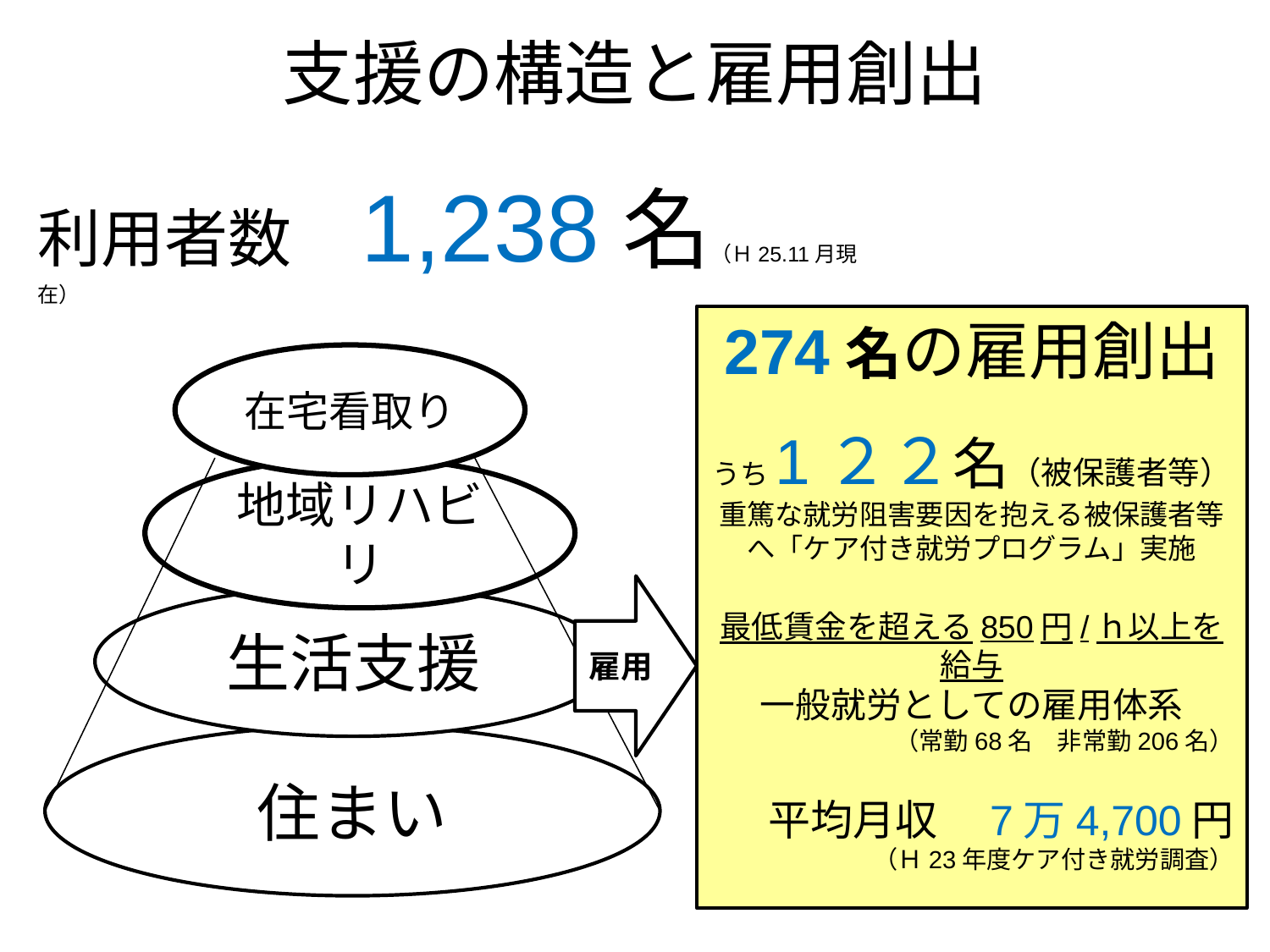

# 支援の構造と雇用創出
利用者数　1,238名（Ｈ25.11月現在）
274名の雇用創出

うち1２２名（被保護者等）
重篤な就労阻害要因を抱える被保護者等へ「ケア付き就労プログラム」実施

最低賃金を超える850円/ｈ以上を給与
一般就労としての雇用体系
（常勤68名　非常勤206名）

平均月収　7万4,700円
（Ｈ23年度ケア付き就労調査）

在宅看取り
地域リハビリ
雇用
生活支援
住まい